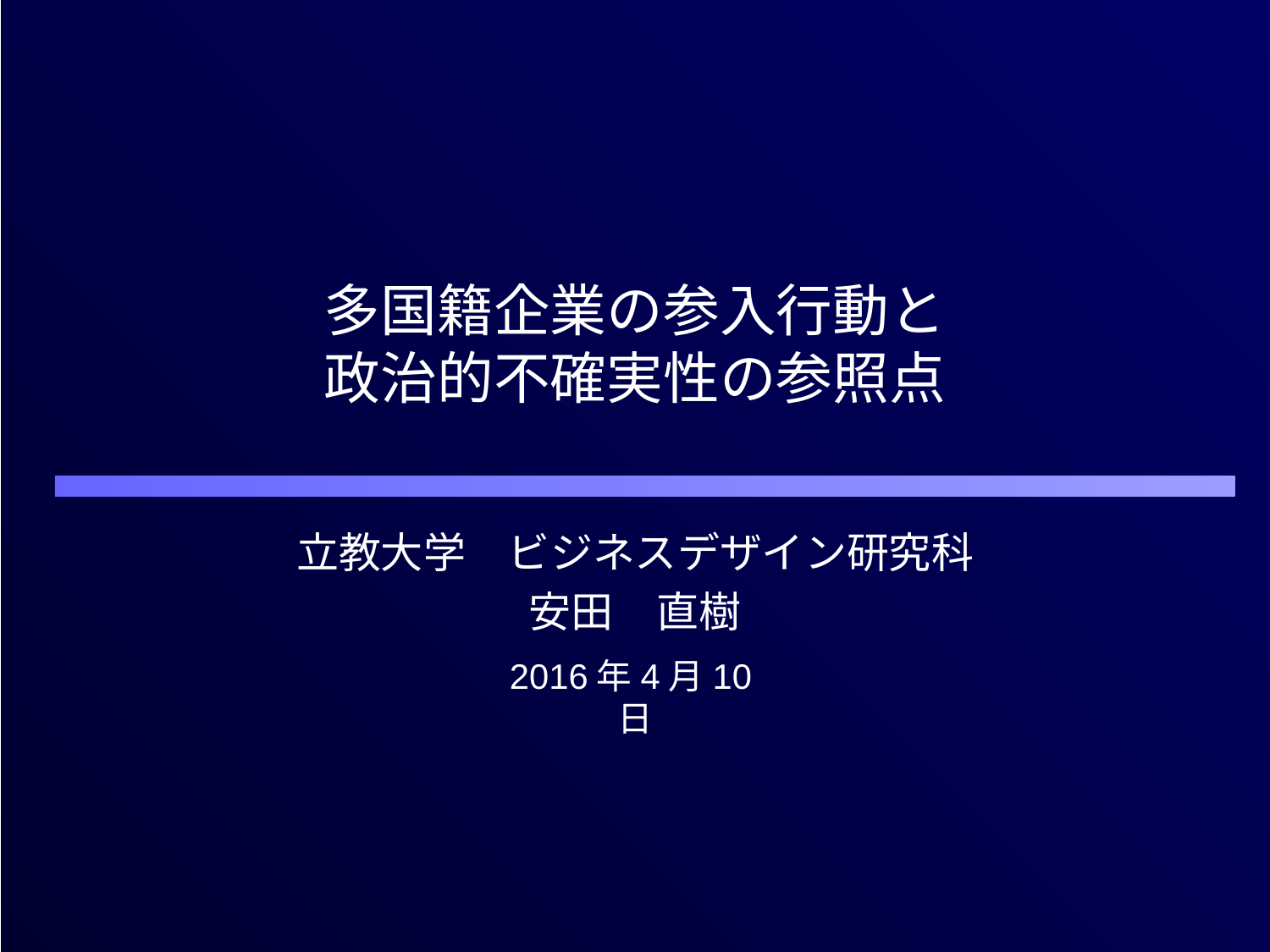

# 多国籍企業の参入行動と 政治的不確実性の参照点
立教大学　ビジネスデザイン研究科
安田　直樹
2016年4月10日